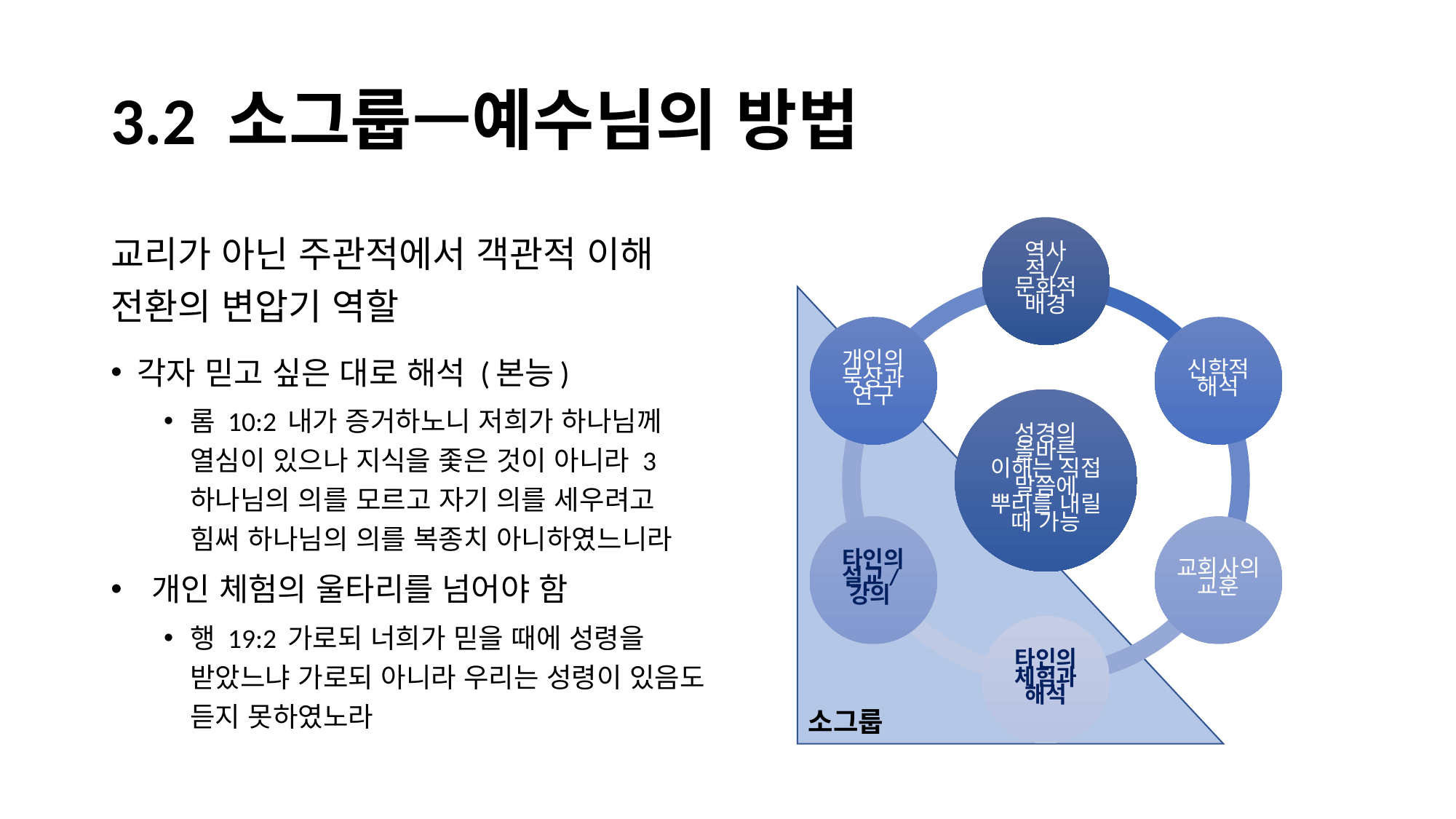

# 3.2 소그룹—예수님의 방법
교리가 아닌 주관적에서 객관적 이해 전환의 변압기 역할
성경의 올바른 이해는 직접 말씀에 뿌리를 내릴 때 가능
역사적/문화적 배경
신학적 해석
교회사의 교훈
타인의 체험과 해석
타인의 설교/강의
개인의 묵상과 연구

소그룹
각자 믿고 싶은 대로 해석 (본능)
롬 10:2 내가 증거하노니 저희가 하나님께 열심이 있으나 지식을 좇은 것이 아니라 3 하나님의 의를 모르고 자기 의를 세우려고 힘써 하나님의 의를 복종치 아니하였느니라
 개인 체험의 울타리를 넘어야 함
행 19:2 가로되 너희가 믿을 때에 성령을 받았느냐 가로되 아니라 우리는 성령이 있음도 듣지 못하였노라